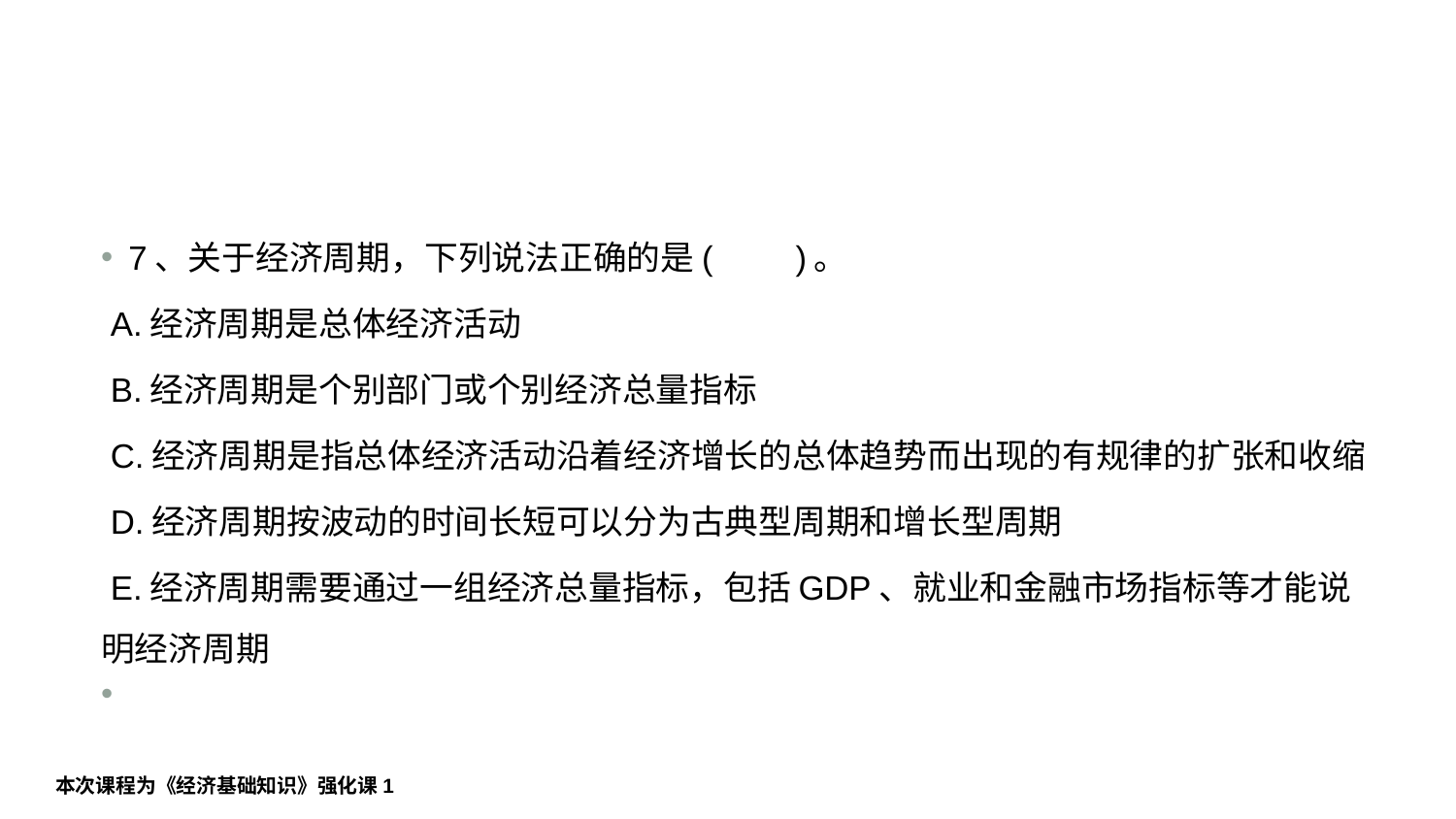

#
7、关于经济周期，下列说法正确的是(　　)。
 A.经济周期是总体经济活动
 B.经济周期是个别部门或个别经济总量指标
 C.经济周期是指总体经济活动沿着经济增长的总体趋势而出现的有规律的扩张和收缩
 D.经济周期按波动的时间长短可以分为古典型周期和增长型周期
 E.经济周期需要通过一组经济总量指标，包括GDP、就业和金融市场指标等才能说明经济周期